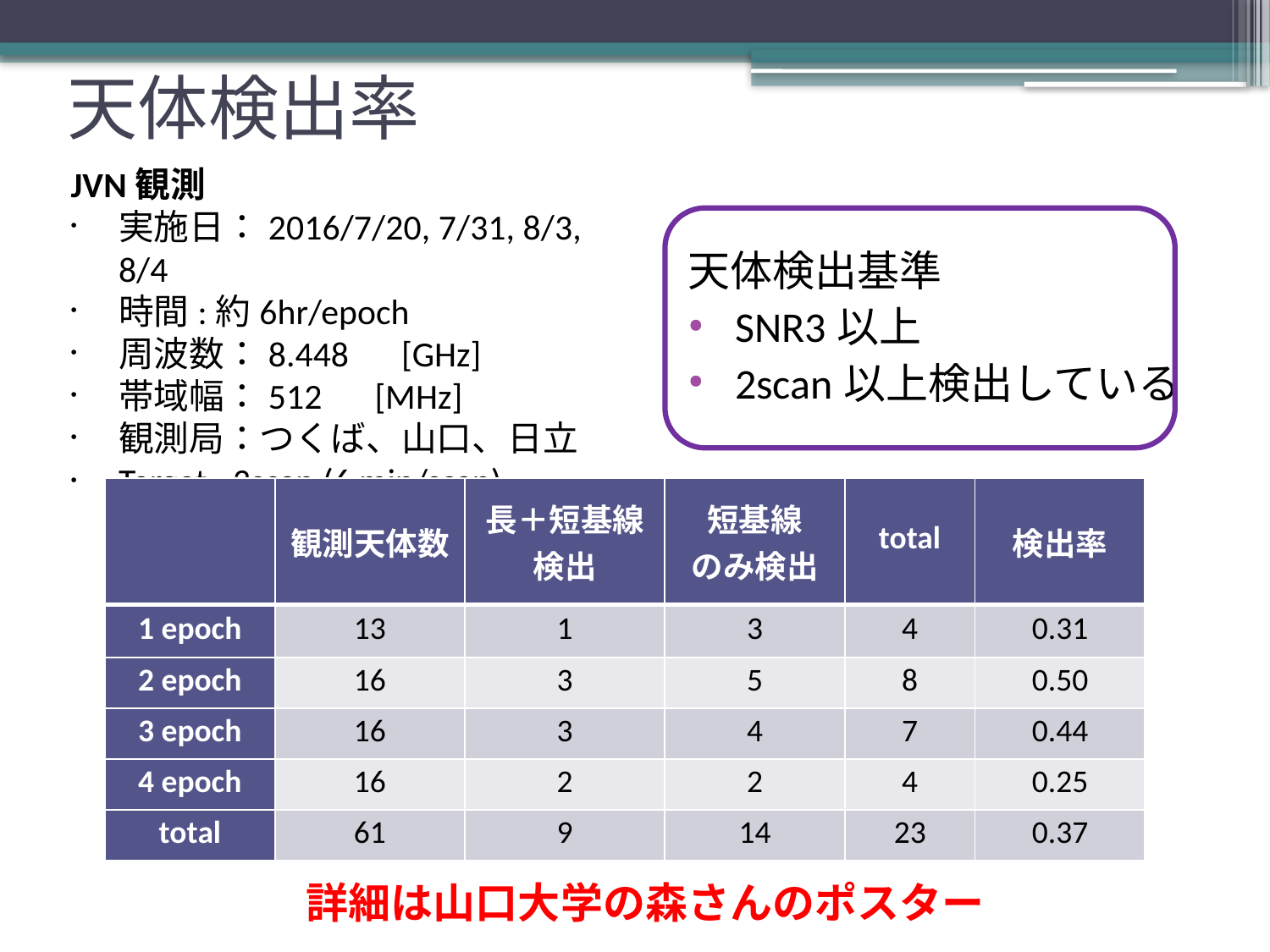

# 天体検出率
JVN観測
実施日：2016/7/20, 7/31, 8/3, 8/4
時間:約6hr/epoch
周波数：8.448　[GHz]
帯域幅：512　[MHz]
観測局：つくば、山口、日立
Target : 3scan (6 min/scan)

天体検出基準
SNR3以上
2scan以上検出している
|  | 観測天体数 | 長＋短基線検出 | 短基線 のみ検出 | total | 検出率 |
| --- | --- | --- | --- | --- | --- |
| 1 epoch | 13 | 1 | 3 | 4 | 0.31 |
| 2 epoch | 16 | 3 | 5 | 8 | 0.50 |
| 3 epoch | 16 | 3 | 4 | 7 | 0.44 |
| 4 epoch | 16 | 2 | 2 | 4 | 0.25 |
| total | 61 | 9 | 14 | 23 | 0.37 |
詳細は山口大学の森さんのポスター